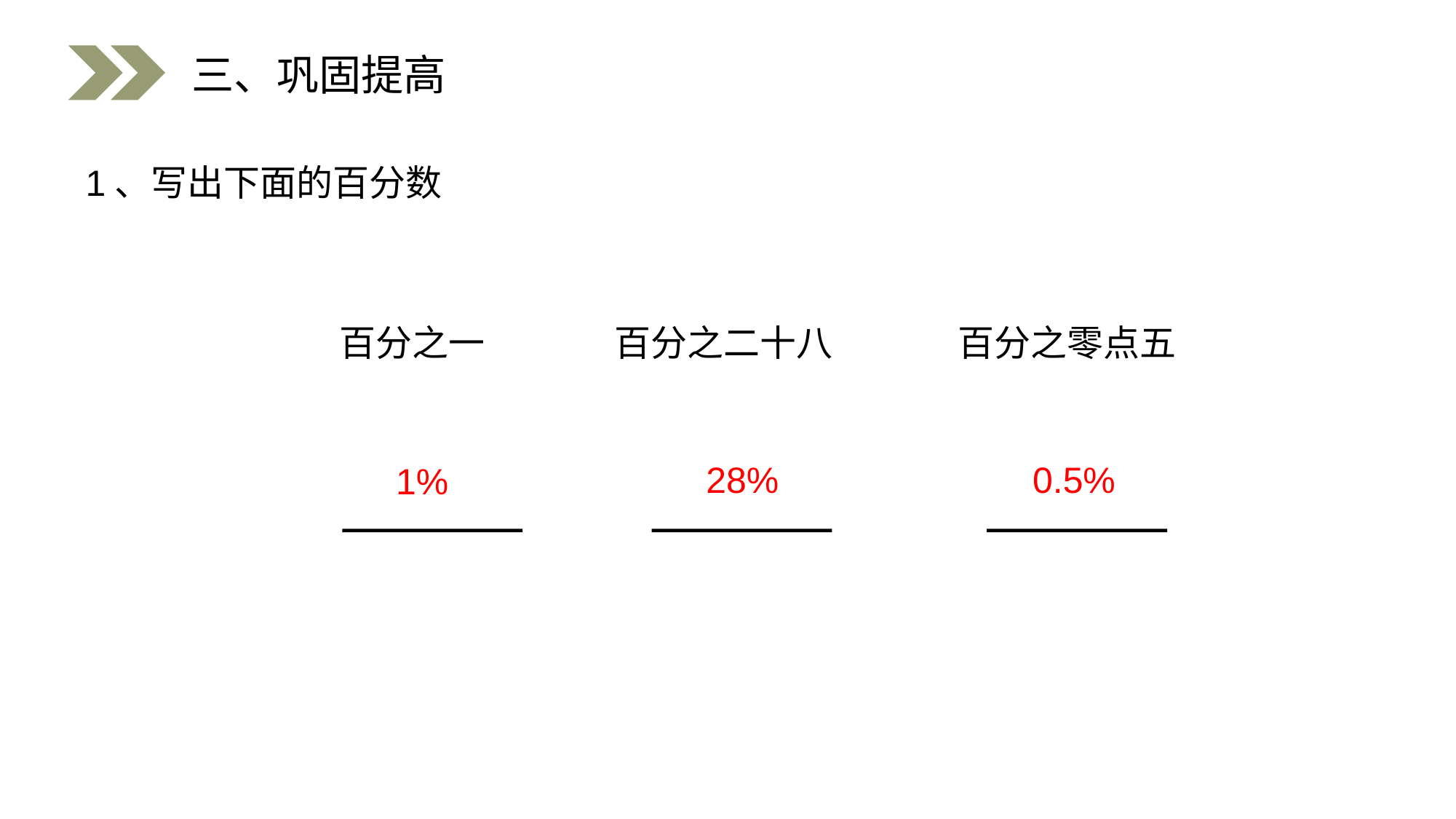

三、巩固提高
1、写出下面的百分数
百分之一
百分之二十八
百分之零点五
28%
0.5%
1%